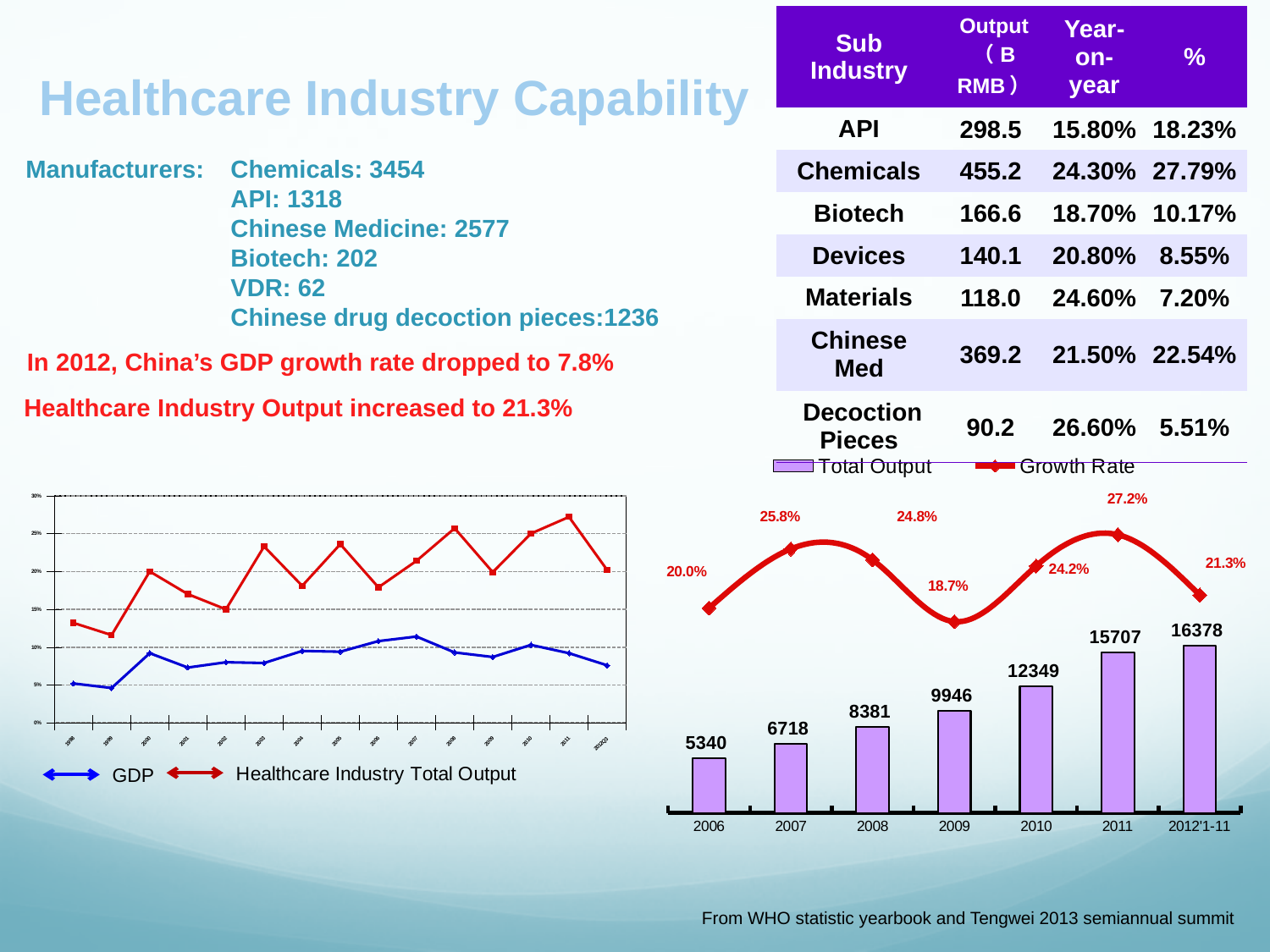

| Sub Industry | Output （B RMB） | Year-on-year | % |
| --- | --- | --- | --- |
| API | 298.5 | 15.80% | 18.23% |
| Chemicals | 455.2 | 24.30% | 27.79% |
| Biotech | 166.6 | 18.70% | 10.17% |
| Devices | 140.1 | 20.80% | 8.55% |
| Materials | 118.0 | 24.60% | 7.20% |
| Chinese Med | 369.2 | 21.50% | 22.54% |
| Decoction Pieces | 90.2 | 26.60% | 5.51% |
Healthcare Industry Capability
Manufacturers:
Chemicals: 3454
API: 1318
Chinese Medicine: 2577
Biotech: 202
VDR: 62
Chinese drug decoction pieces:1236
In 2012, China’s GDP growth rate dropped to 7.8%
Healthcare Industry Output increased to 21.3%

### Chart

| Category | Total Output | Growth Rate |
|---|---|---|
| 2006 | 5340.0 | 0.2003 |
| 2007 | 6718.0 | 0.2581 |
| 2008 | 8381.0 | 0.2475 |
| 2009 | 9946.0 | 0.187 |
| 2010 | 12348.91 | 0.2415 |
| 2011 | 15707.0 | 0.272 |
| 2012'1-11 | 16378.0 | 0.213 |

### Chart

| Category | GDP | 医药工业总产值 |
|---|---|---|
| 1998 | 0.052 | 0.132 |
| 1999 | 0.046 | 0.116 |
| 2000 | 0.092 | 0.2 |
| 2001 | 0.073 | 0.17 |
| 2002 | 0.08 | 0.15 |
| 2003 | 0.079 | 0.233 |
| 2004 | 0.095 | 0.181 |
| 2005 | 0.094 | 0.236 |
| 2006 | 0.108 | 0.179 |
| 2007 | 0.114 | 0.214 |
| 2008 | 0.093 | 0.257 |
| 2009 | 0.087 | 0.199 |
| 2010 | 0.103 | 0.25 |
| 2011 | 0.092 | 0.272 |
| 2012Q3 | 0.076 | 0.202 |
GDP
From WHO statistic yearbook and Tengwei 2013 semiannual summit